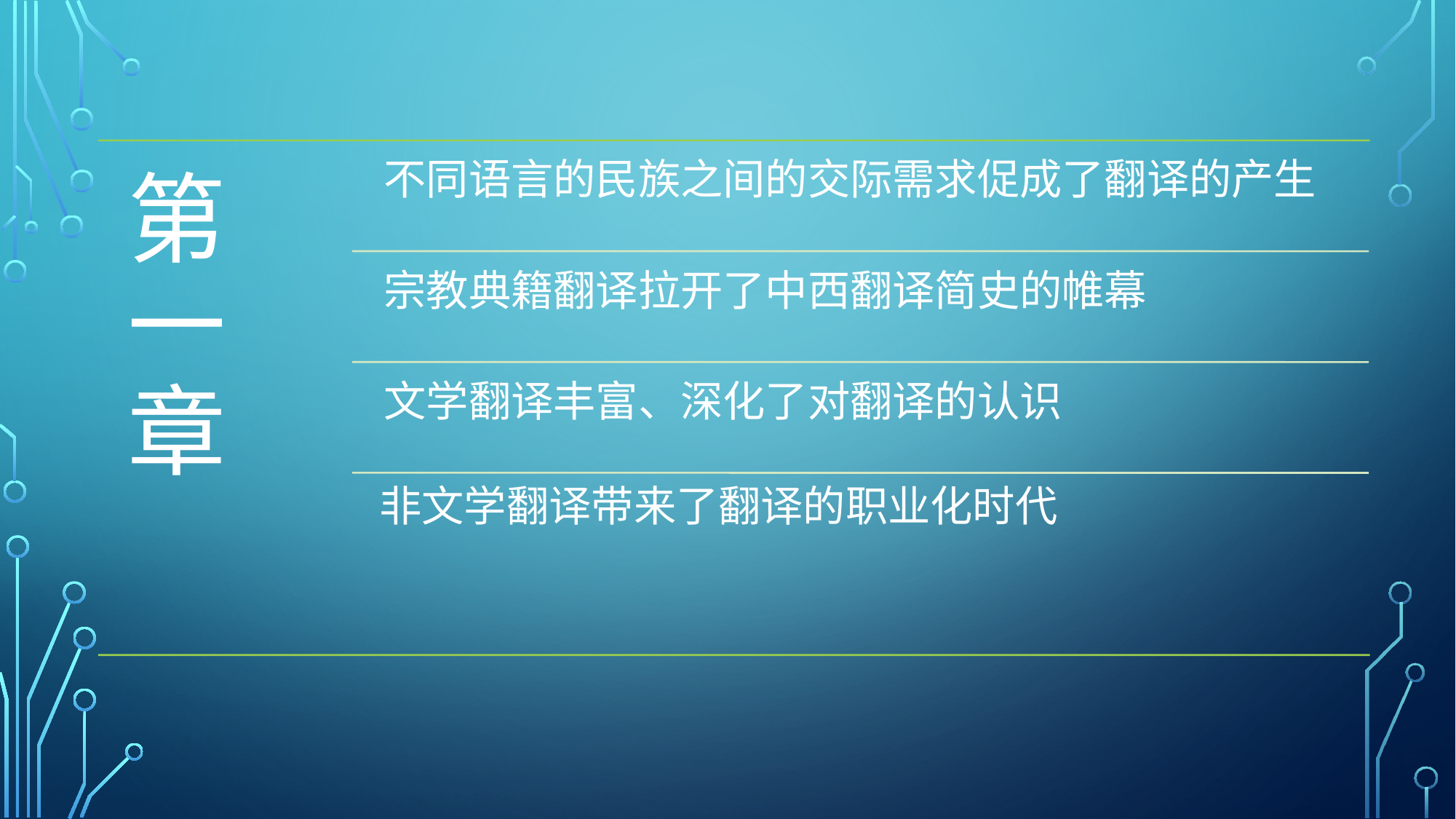

第一章
不同语言的民族之间的交际需求促成了翻译的产生
宗教典籍翻译拉开了中西翻译简史的帷幕
文学翻译丰富、深化了对翻译的认识
 非文学翻译带来了翻译的职业化时代